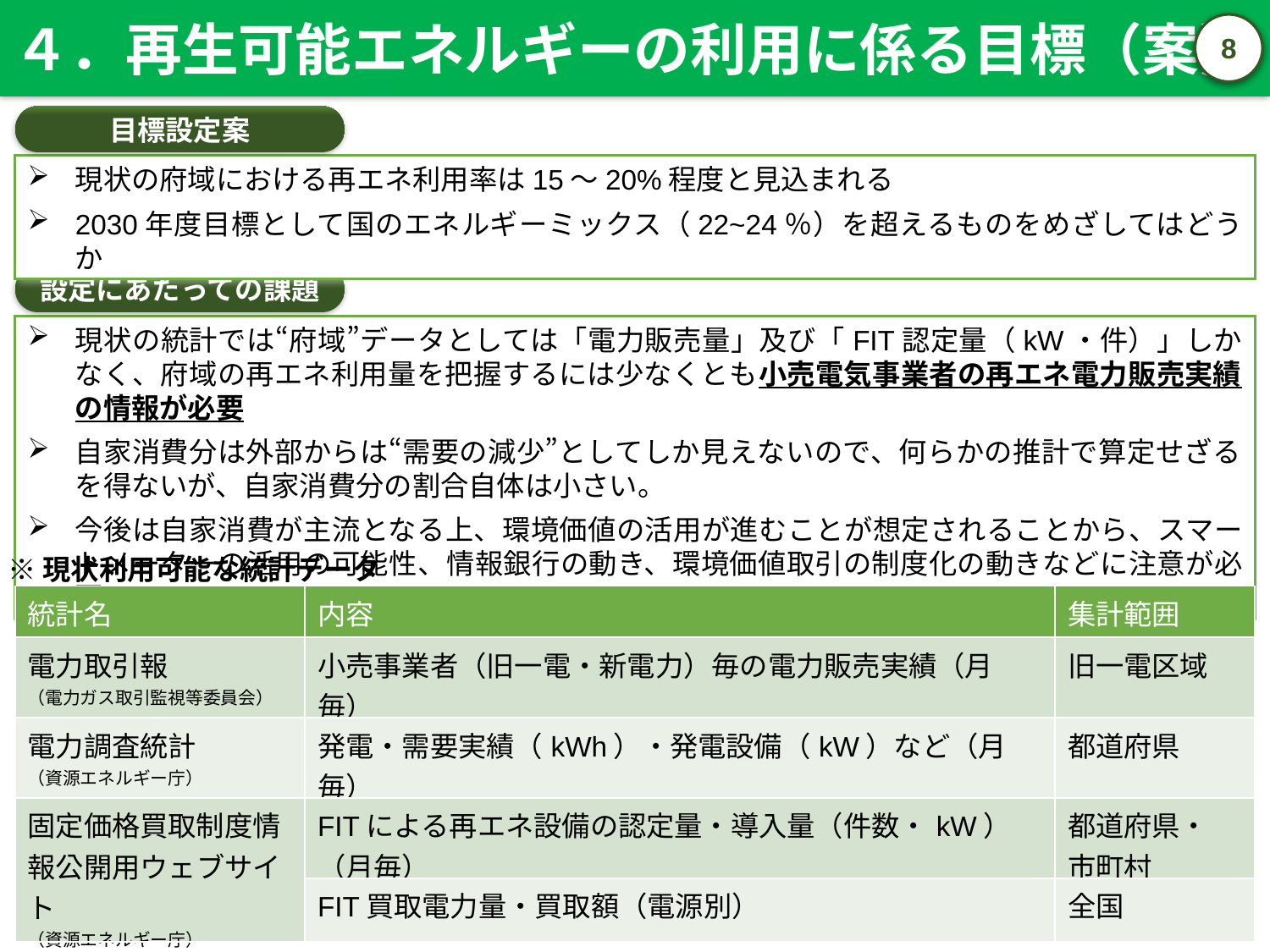

４．再生可能エネルギーの利用に係る目標（案）
8
目標設定案
現状の府域における再エネ利用率は15～20%程度と見込まれる
2030年度目標として国のエネルギーミックス（22~24％）を超えるものをめざしてはどうか
設定にあたっての課題
現状の統計では“府域”データとしては「電力販売量」及び「FIT認定量（kW・件）」しかなく、府域の再エネ利用量を把握するには少なくとも小売電気事業者の再エネ電力販売実績の情報が必要
自家消費分は外部からは“需要の減少”としてしか見えないので、何らかの推計で算定せざるを得ないが、自家消費分の割合自体は小さい。
今後は自家消費が主流となる上、環境価値の活用が進むことが想定されることから、スマートメーターの活用の可能性、情報銀行の動き、環境価値取引の制度化の動きなどに注意が必要
※現状利用可能な統計データ
| 統計名 | 内容 | 集計範囲 |
| --- | --- | --- |
| 電力取引報 （電力ガス取引監視等委員会） | 小売事業者（旧一電・新電力）毎の電力販売実績（月毎） | 旧一電区域 |
| 電力調査統計 （資源エネルギー庁） | 発電・需要実績（kWh）・発電設備（kW）など（月毎） | 都道府県 |
| 固定価格買取制度情報公開用ウェブサイト （資源エネルギー庁） | FITによる再エネ設備の認定量・導入量（件数・kW）（月毎） | 都道府県・ 市町村 |
|  | FIT買取電力量・買取額（電源別） | 全国 |